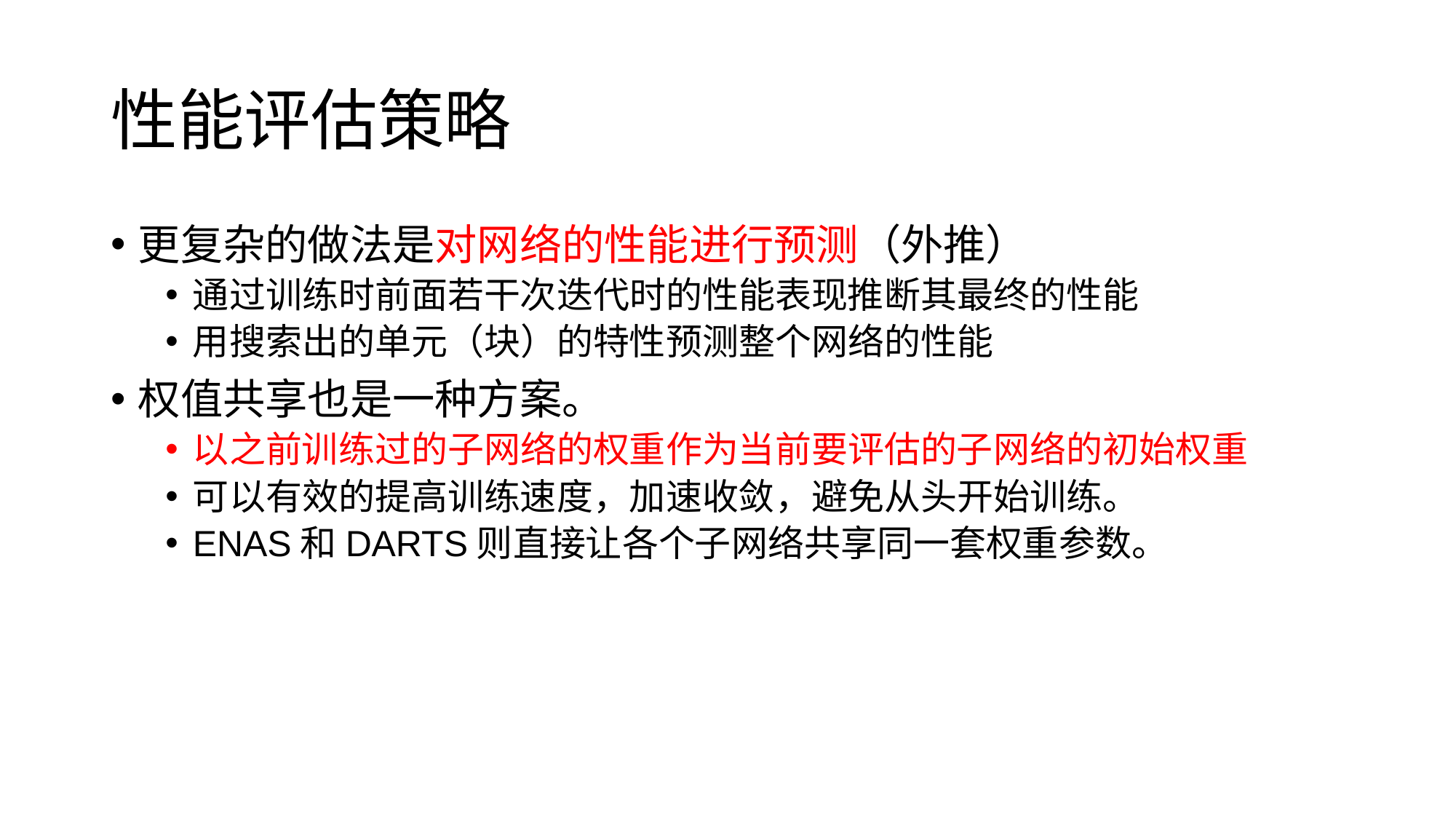

# 性能评估策略
更复杂的做法是对网络的性能进行预测（外推）
通过训练时前面若干次迭代时的性能表现推断其最终的性能
用搜索出的单元（块）的特性预测整个网络的性能
权值共享也是一种方案。
以之前训练过的子网络的权重作为当前要评估的子网络的初始权重
可以有效的提高训练速度，加速收敛，避免从头开始训练。
ENAS和DARTS则直接让各个子网络共享同一套权重参数。